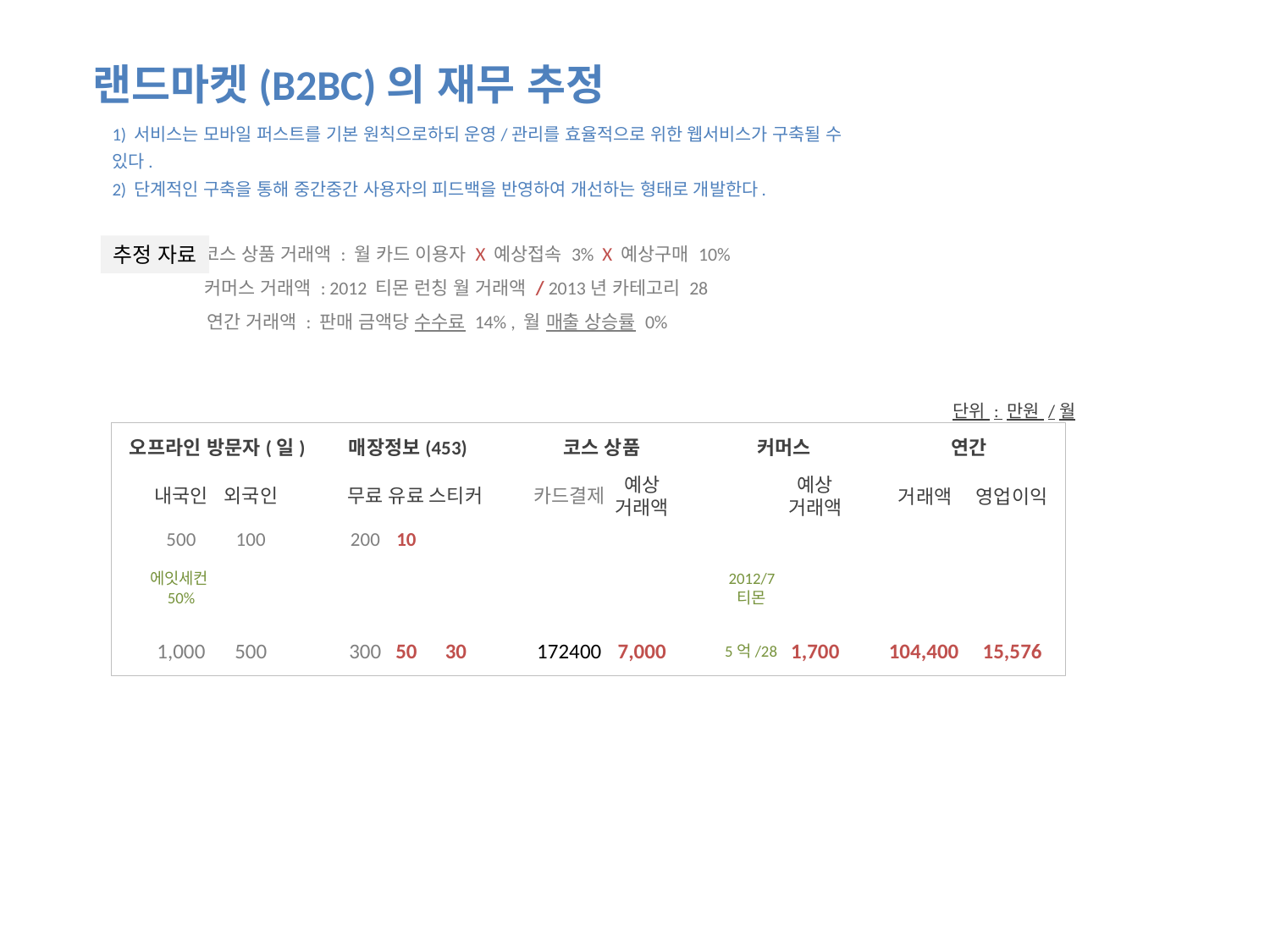

랜드마켓(B2BC)의 재무 추정
1) 서비스는 모바일 퍼스트를 기본 원칙으로하되 운영/관리를 효율적으로 위한 웹서비스가 구축될 수 있다.
2) 단계적인 구축을 통해 중간중간 사용자의 피드백을 반영하여 개선하는 형태로 개발한다.
추정 자료
코스 상품 거래액 : 월 카드 이용자 X 예상접속 3%  X 예상구매 10%
커머스 거래액 : 2012 티몬 런칭 월 거래액 / 2013년 카테고리 28
연간 거래액 : 판매 금액당 수수료 14% , 월 매출 상승률 0%
단위 : 만원 /월

오프라인 방문자(일)
매장정보(453)
코스 상품
커머스
연간
예상
거래액
예상
거래액
외국인
유료
스티커
내국인
무료
카드결제
거래액
영업이익
100
500
200
10
에잇세컨
50%
2012/7
티몬
1,000
500
300
50
30
172400
7,000
1,700
104,400
15,576
5억/28